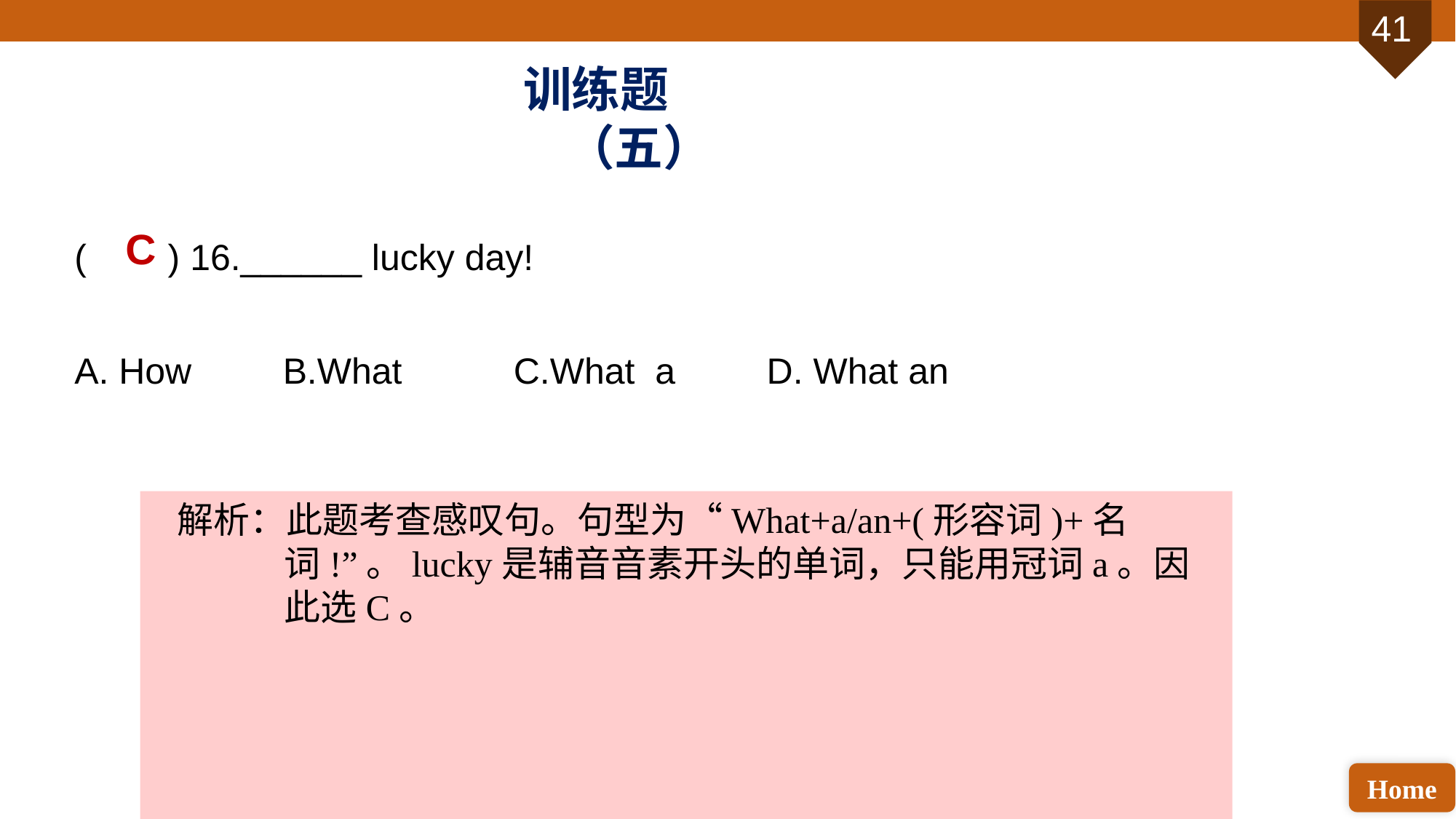

训练题（五）
(        ) 16.______ lucky day!

A. How         B.What           C.What  a         D. What an
C

解析：此题考查感叹句。句型为“What+a/an+(形容词)+名词!”。lucky是辅音音素开头的单词，只能用冠词a。因此选C。